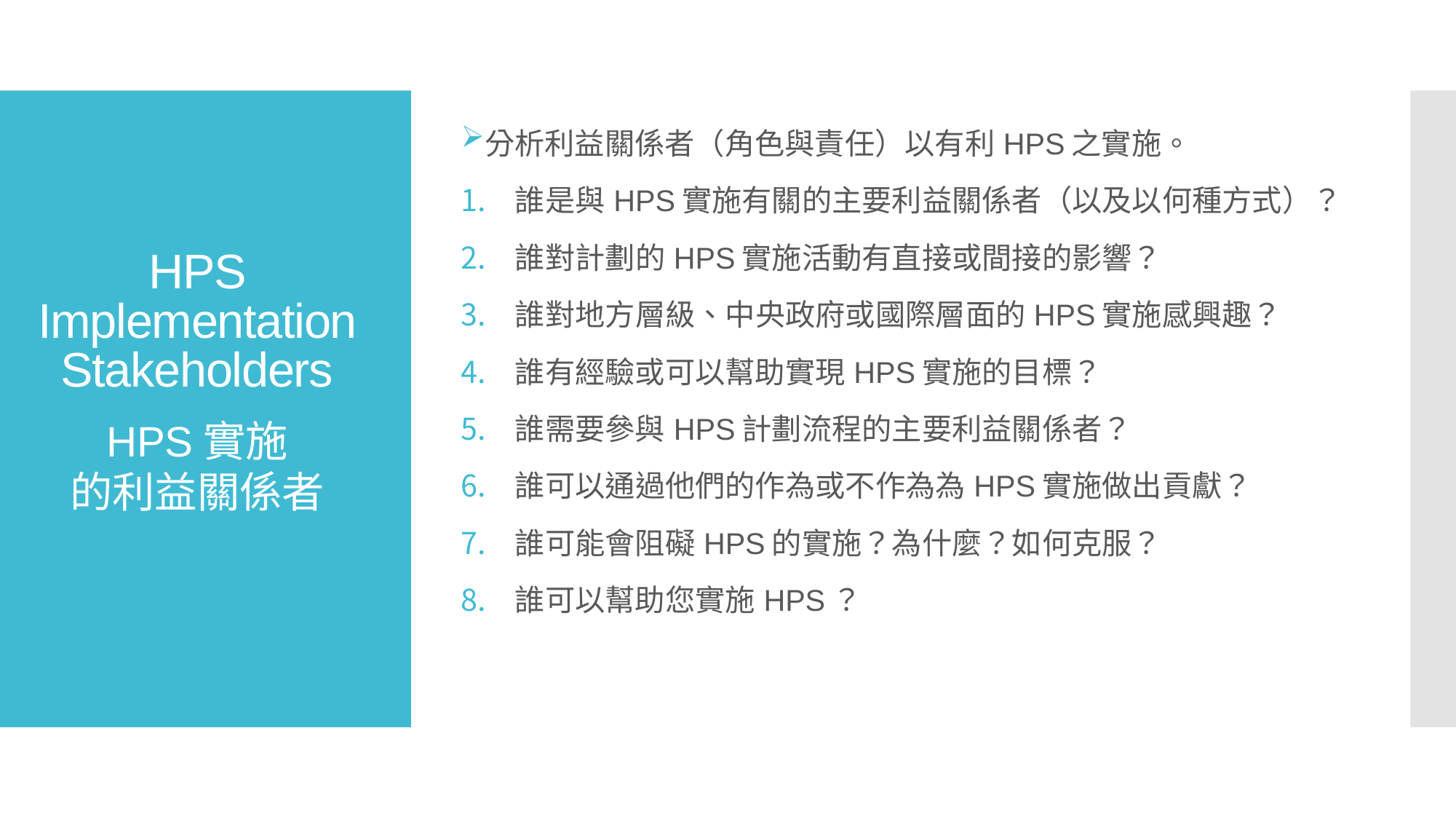

分析利益關係者（角色與責任）以有利HPS之實施。
誰是與HPS實施有關的主要利益關係者（以及以何種方式）？
誰對計劃的HPS實施活動有直接或間接的影響？
誰對地方層級、中央政府或國際層面的HPS實施感興趣？
誰有經驗或可以幫助實現HPS實施的目標？
誰需要參與HPS計劃流程的主要利益關係者？
誰可以通過他們的作為或不作為為HPS實施做出貢獻？
誰可能會阻礙HPS的實施？為什麼？如何克服？
誰可以幫助您實施HPS？
# HPS Implementation Stakeholders
HPS實施
的利益關係者